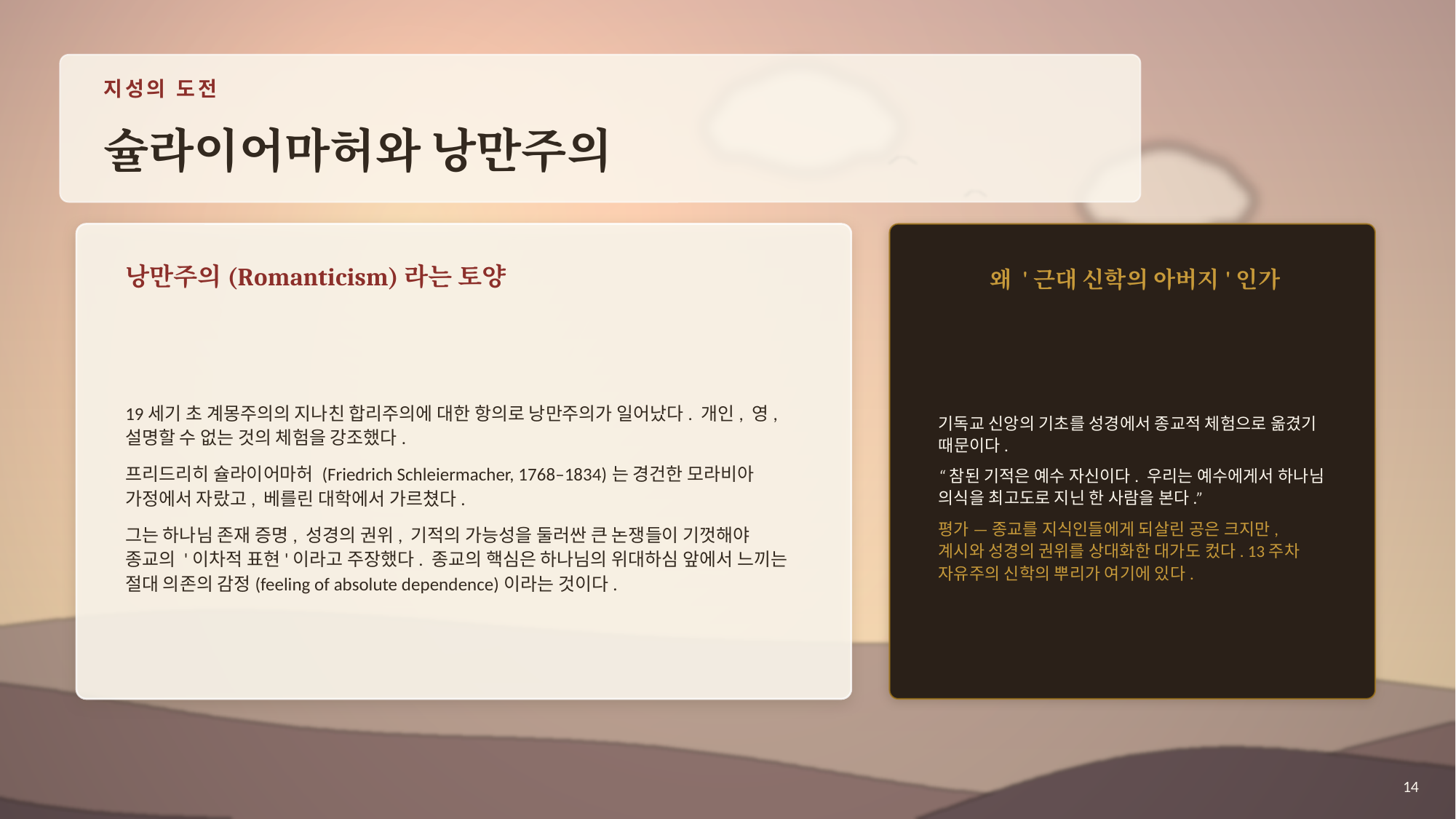

지성의 도전
슐라이어마허와 낭만주의

낭만주의(Romanticism)라는 토양
왜 '근대 신학의 아버지'인가
19세기 초 계몽주의의 지나친 합리주의에 대한 항의로 낭만주의가 일어났다. 개인, 영, 설명할 수 없는 것의 체험을 강조했다.
프리드리히 슐라이어마허 (Friedrich Schleiermacher, 1768–1834)는 경건한 모라비아 가정에서 자랐고, 베를린 대학에서 가르쳤다.
그는 하나님 존재 증명, 성경의 권위, 기적의 가능성을 둘러싼 큰 논쟁들이 기껏해야 종교의 '이차적 표현'이라고 주장했다. 종교의 핵심은 하나님의 위대하심 앞에서 느끼는 절대 의존의 감정(feeling of absolute dependence)이라는 것이다.
기독교 신앙의 기초를 성경에서 종교적 체험으로 옮겼기 때문이다.
“참된 기적은 예수 자신이다. 우리는 예수에게서 하나님 의식을 최고도로 지닌 한 사람을 본다.”
평가 — 종교를 지식인들에게 되살린 공은 크지만, 계시와 성경의 권위를 상대화한 대가도 컸다. 13주차 자유주의 신학의 뿌리가 여기에 있다.
14